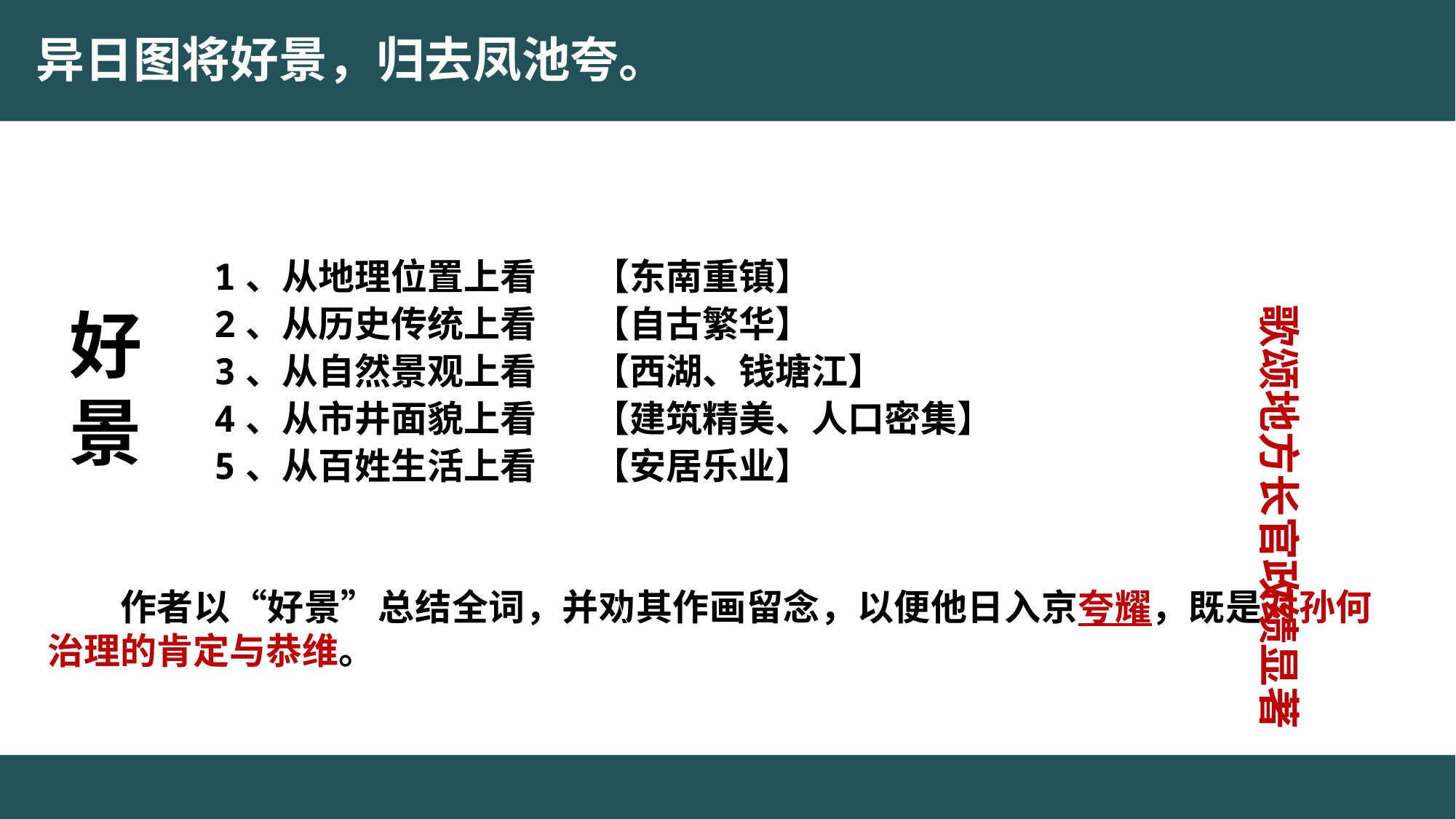

异日图将好景，归去凤池夸。

1、从地理位置上看       【东南重镇】
2、从历史传统上看       【自古繁华】
3、从自然景观上看       【西湖、钱塘江】
4、从市井面貌上看       【建筑精美、人口密集】
5、从百姓生活上看       【安居乐业】
好景
歌颂地方长官政绩显著
作者以“好景”总结全词，并劝其作画留念，以便他日入京夸耀，既是对孙何治理的肯定与恭维。